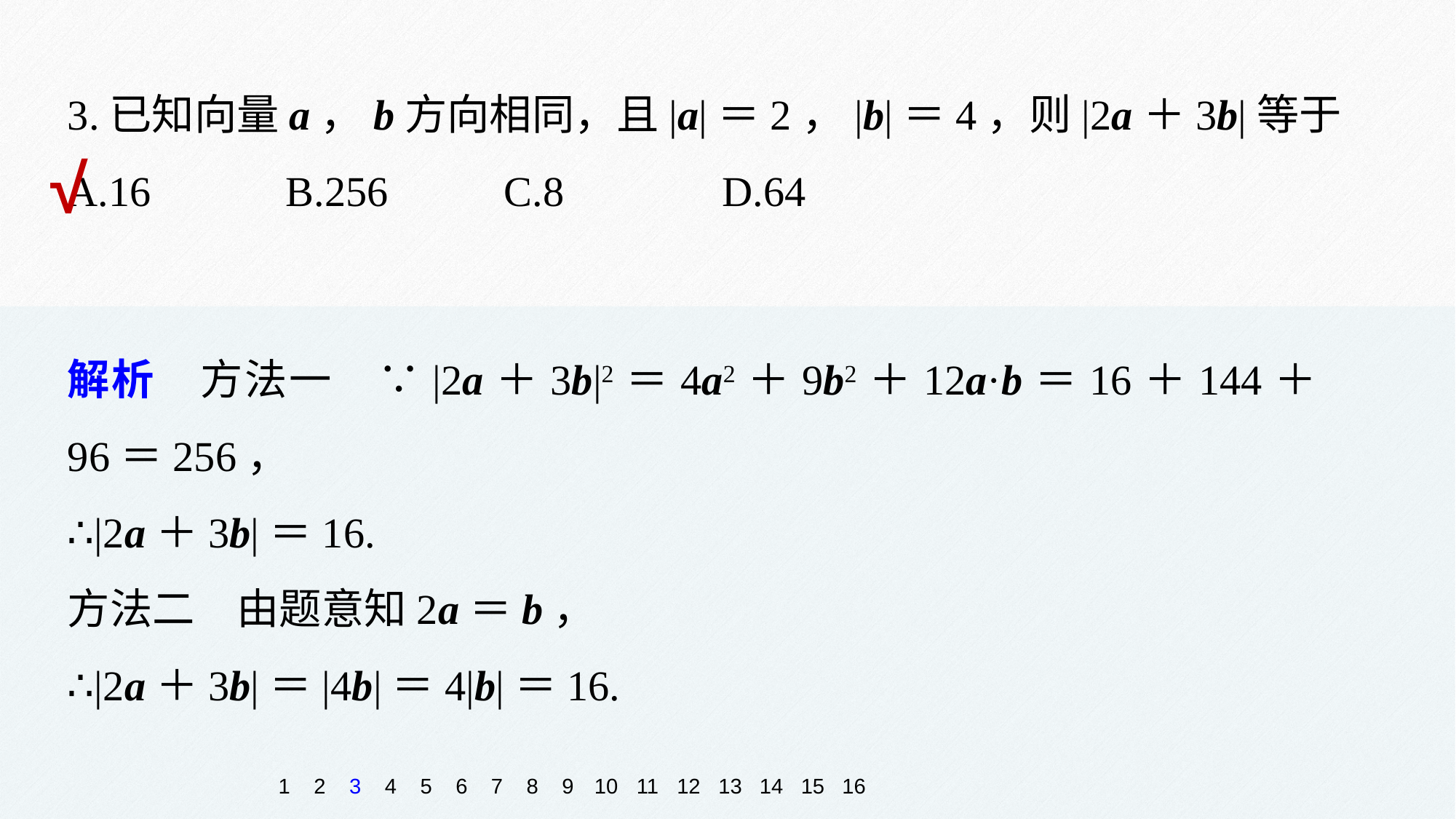

3.已知向量a，b方向相同，且|a|＝2，|b|＝4，则|2a＋3b|等于
A.16  		B.256  	C.8  		D.64
√
解析　方法一　∵|2a＋3b|2＝4a2＋9b2＋12a·b＝16＋144＋96＝256，
∴|2a＋3b|＝16.
方法二　由题意知2a＝b，
∴|2a＋3b|＝|4b|＝4|b|＝16.
1
2
3
4
5
6
7
8
9
10
11
12
13
14
15
16